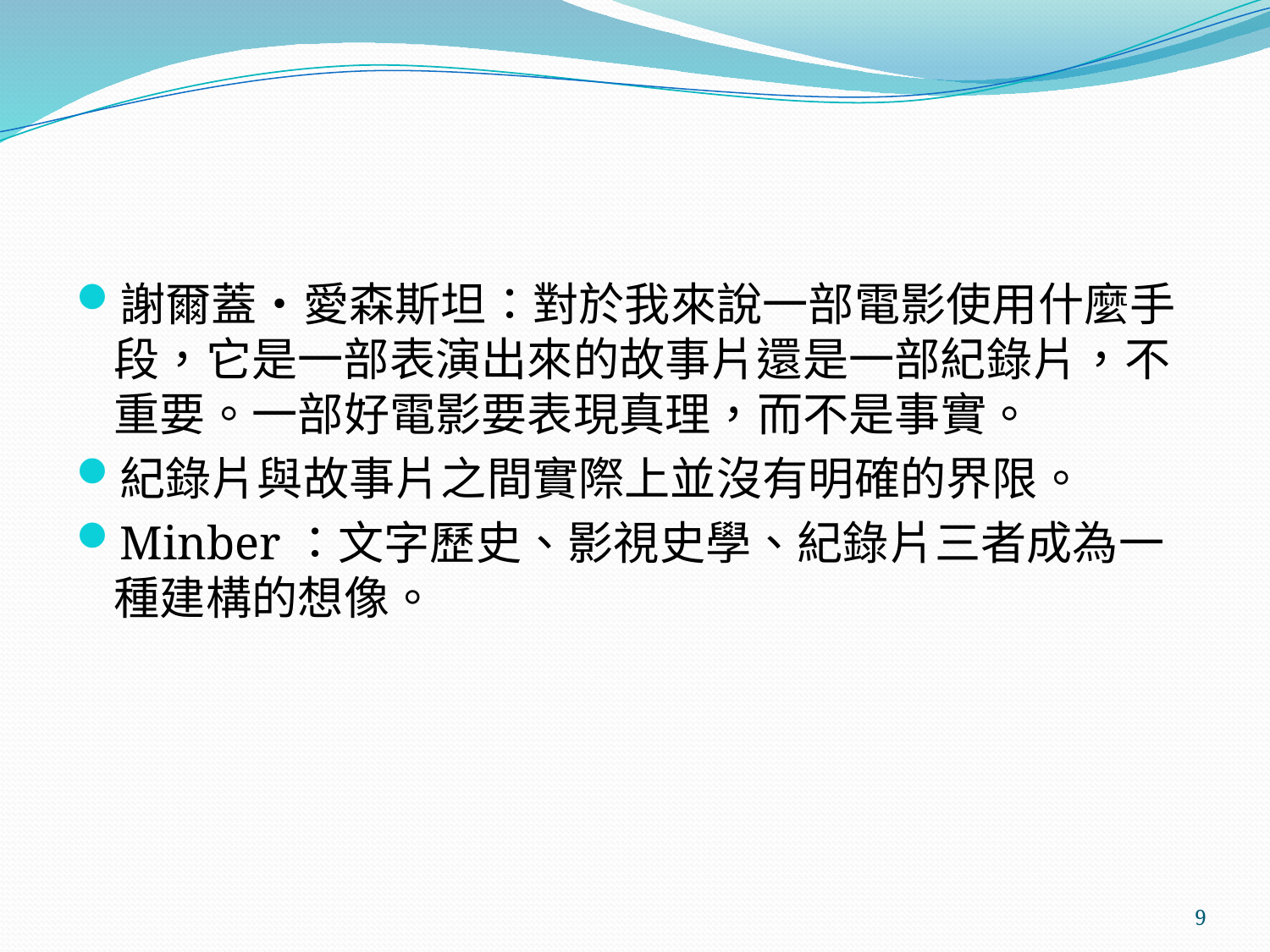

#
謝爾蓋‧愛森斯坦：對於我來說一部電影使用什麼手段，它是一部表演出來的故事片還是一部紀錄片，不重要。一部好電影要表現真理，而不是事實。
紀錄片與故事片之間實際上並沒有明確的界限。
Minber：文字歷史、影視史學、紀錄片三者成為一種建構的想像。

9